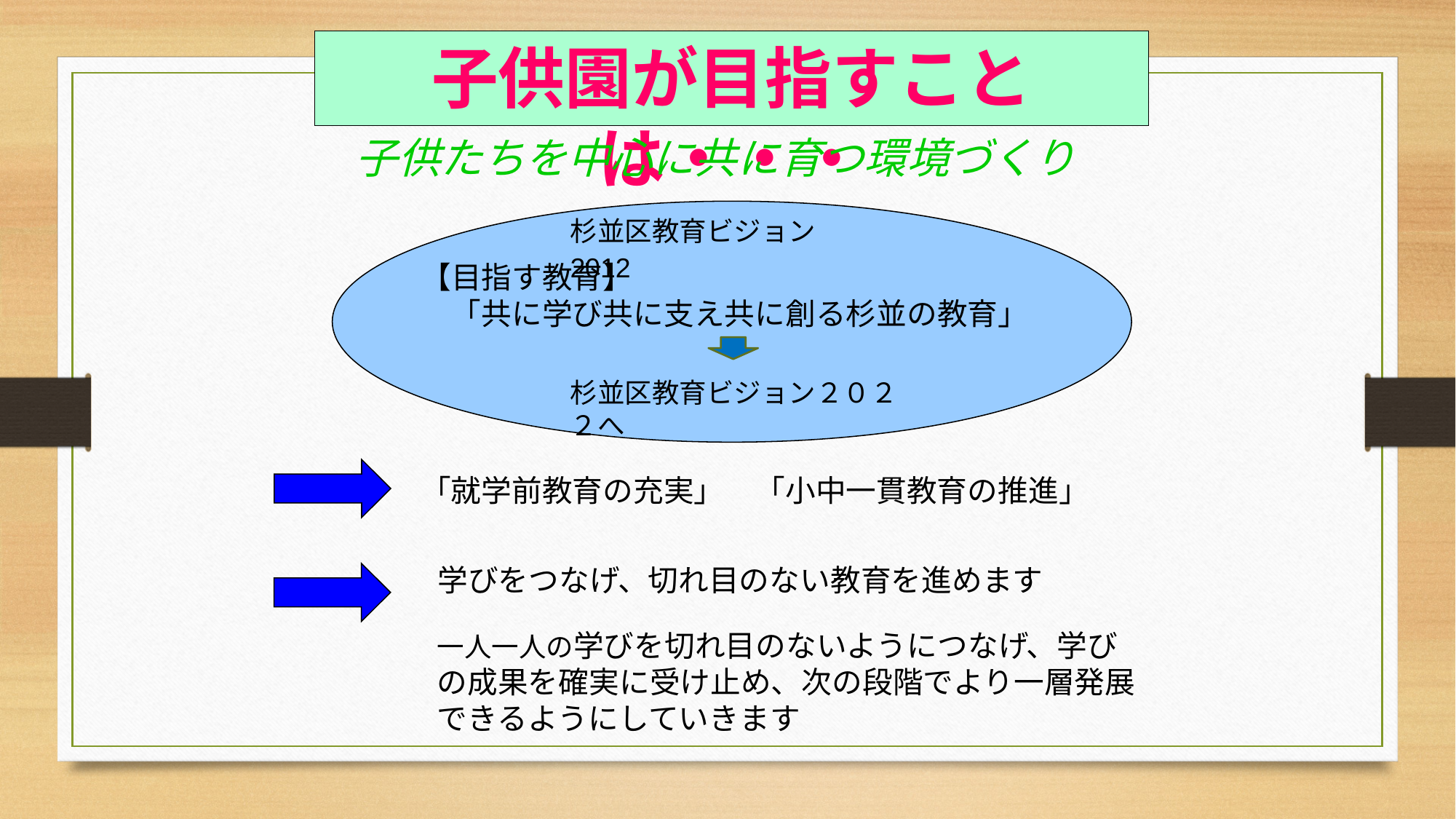

子供園が目指すことは・・・
子供たちを中心に共に育つ環境づくり

杉並区教育ビジョン2012
【目指す教育】
　「共に学び共に支え共に創る杉並の教育」

杉並区教育ビジョン２０２２へ

「就学前教育の充実」　「小中一貫教育の推進」
学びをつなげ、切れ目のない教育を進めます

一人一人の学びを切れ目のないようにつなげ、学びの成果を確実に受け止め、次の段階でより一層発展できるようにしていきます